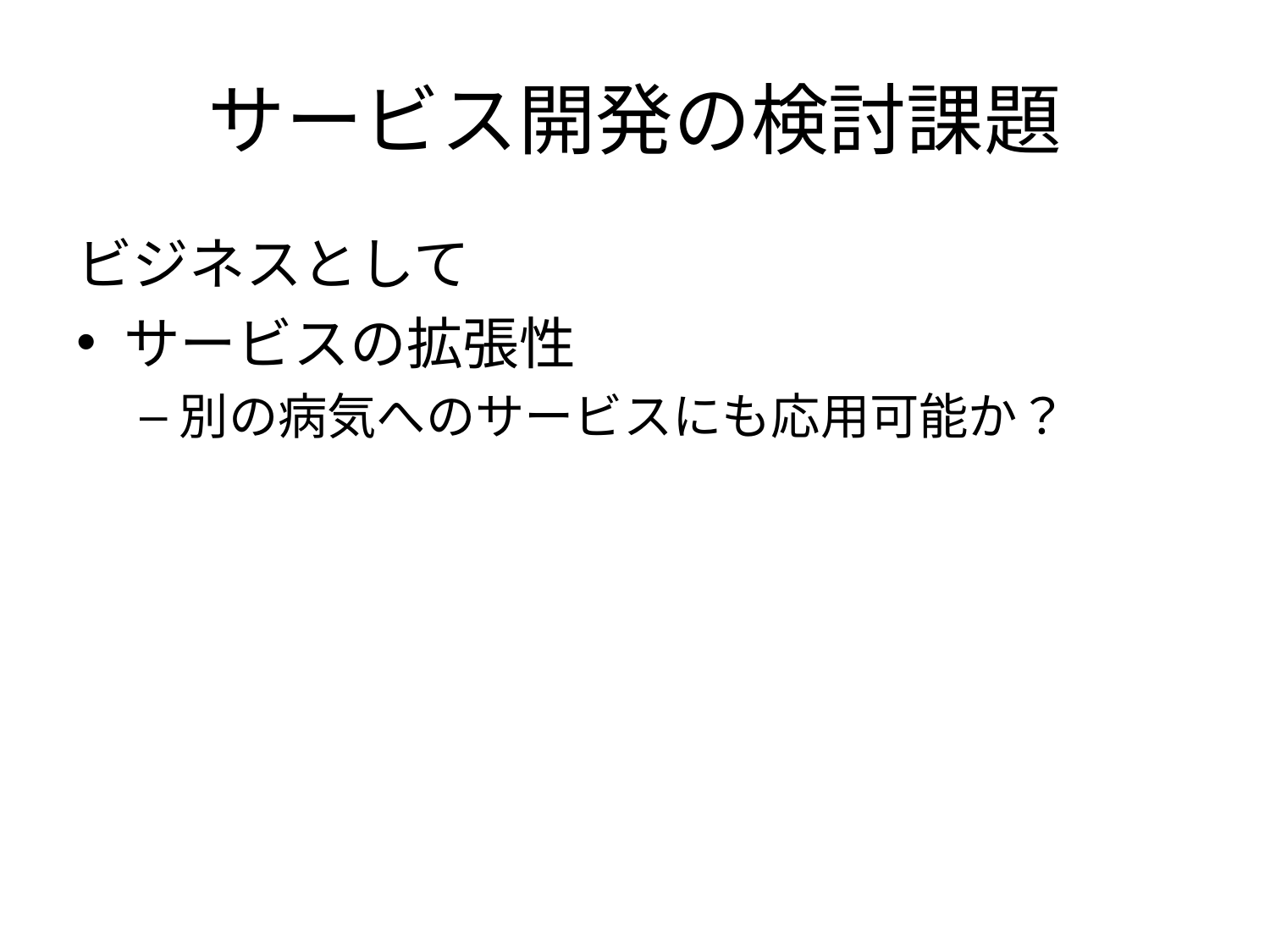

# サービス開発の検討課題
ビジネスとして
サービスの拡張性
別の病気へのサービスにも応用可能か？